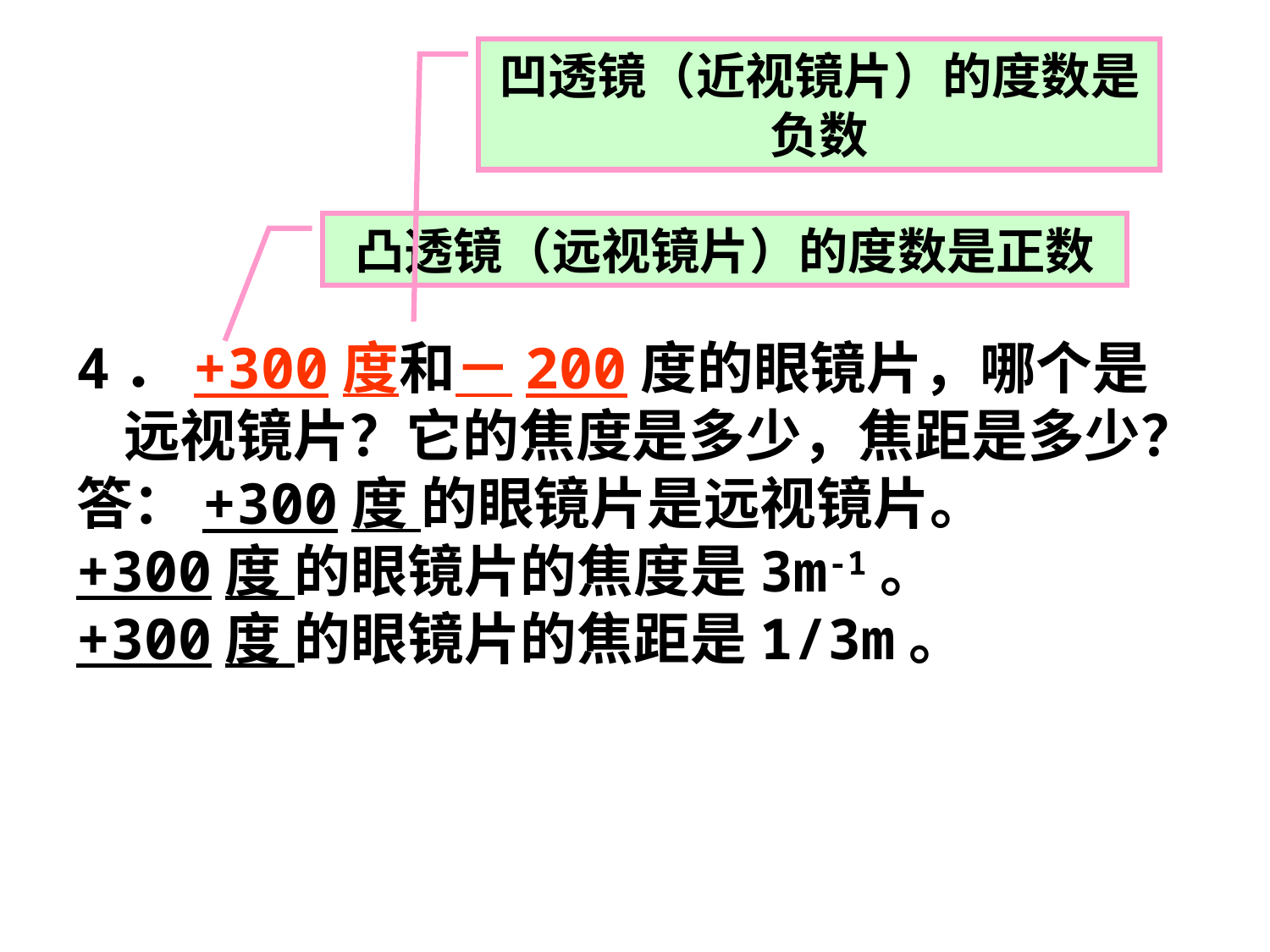

凹透镜（近视镜片）的度数是负数
凸透镜（远视镜片）的度数是正数
4．+300度和－200度的眼镜片，哪个是远视镜片？它的焦度是多少，焦距是多少？
答：+300度 的眼镜片是远视镜片。
+300度 的眼镜片的焦度是3m-1。
+300度 的眼镜片的焦距是1/3m。